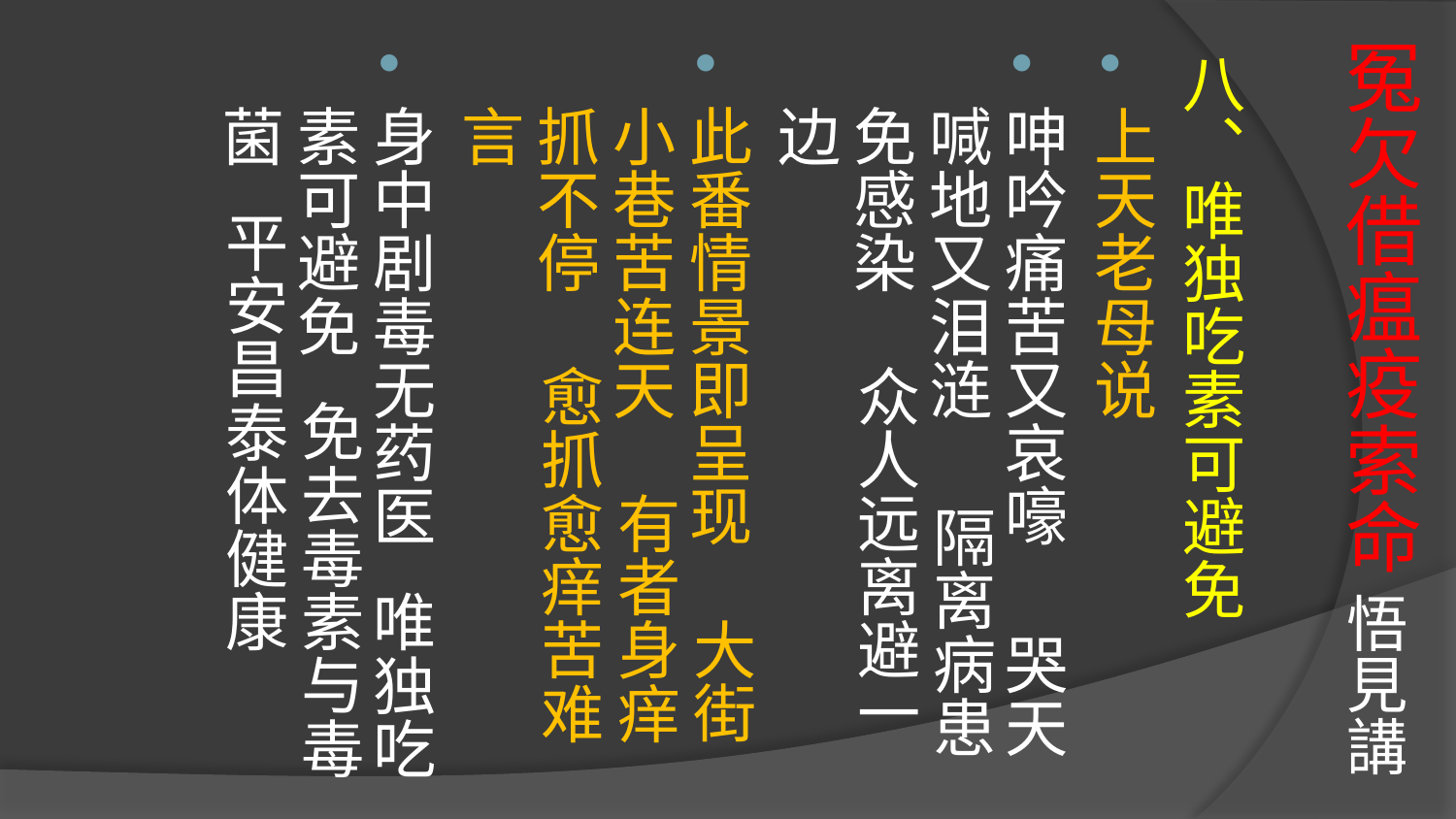

# 冤欠借瘟疫索命 悟見講
八、唯独吃素可避免
上天老母说
呻吟痛苦又哀嚎      哭天喊地又泪涟      隔离病患免感染     众人远离避一边
此番情景即呈现     大街小巷苦连天     有者身痒抓不停     愈抓愈痒苦难言
身中剧毒无药医   唯独吃素可避免   免去毒素与毒菌   平安昌泰体健康